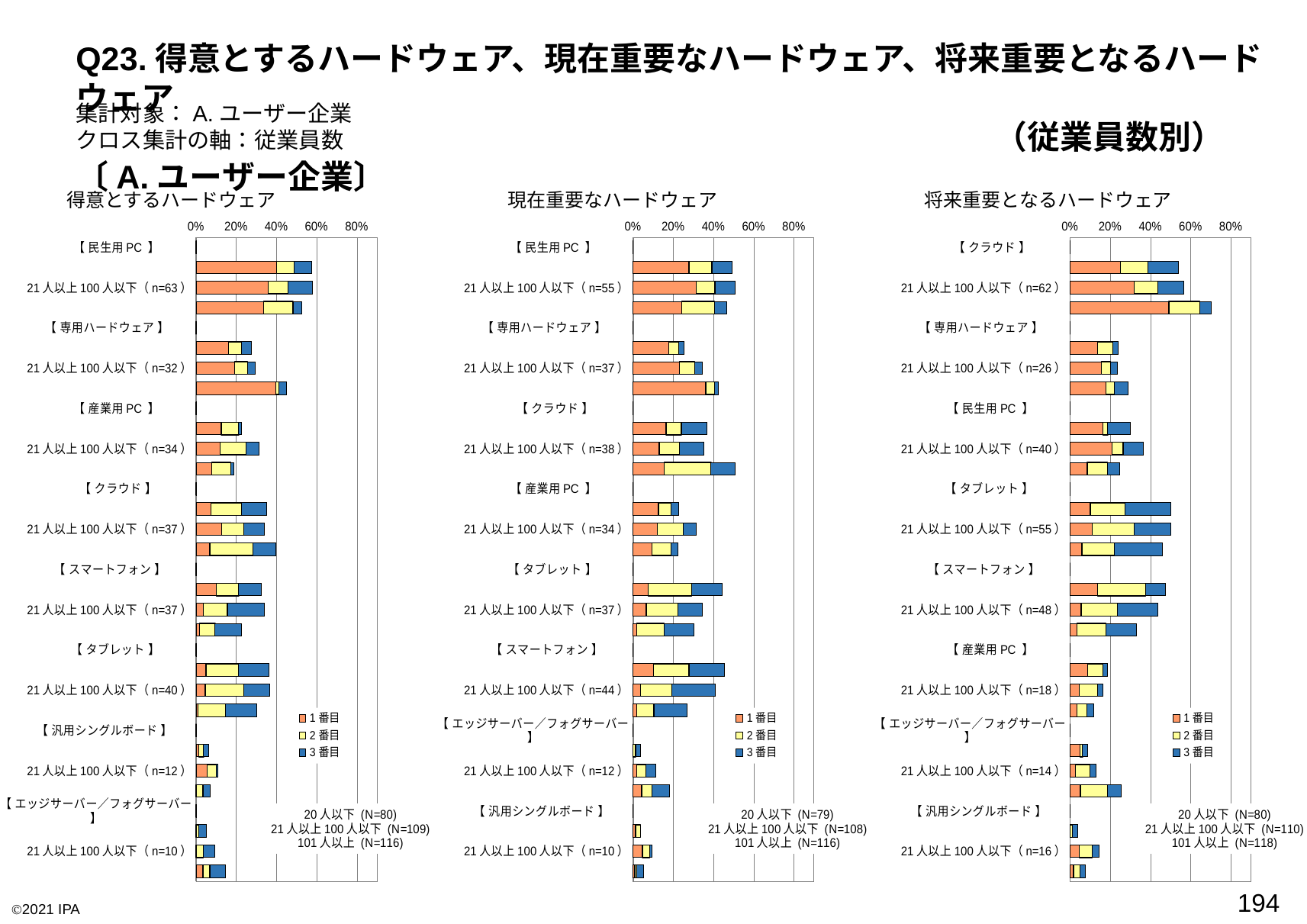

Q23.得意とするハードウェア、現在重要なハードウェア、将来重要となるハードウェア
　　　　　　　　　　　　　　　　　　　　　　　　　　　　（従業員数別） 〔A.ユーザー企業〕
集計対象：A.ユーザー企業
クロス集計の軸：従業員数
得意とするハードウェア
現在重要なハードウェア
将来重要となるハードウェア

### Chart:

| Category | 1番目 | 2番目 | 3番目 |
|---|---|---|---|
| 【 民生用PC 】           | 0.0 | 0.0 | 0.0 |
| 20人以下（n=46） | 0.4 | 0.0875 | 0.0875 |
| 21人以上100人以下（n=63） | 0.3577981651376147 | 0.10091743119266056 | 0.11926605504587157 |
| 101人以上（n=61） | 0.33620689655172414 | 0.14655172413793102 | 0.04310344827586207 |
| 【 専用ハードウェア 】        | 0.0 | 0.0 | 0.0 |
| 20人以下（n=22） | 0.1625 | 0.0625 | 0.05 |
| 21人以上100人以下（n=32） | 0.1926605504587156 | 0.06422018348623854 | 0.03669724770642202 |
| 101人以上（n=52） | 0.39655172413793105 | 0.017241379310344827 | 0.034482758620689655 |
| 【 産業用PC 】           | 0.0 | 0.0 | 0.0 |
| 20人以下（n=18） | 0.125 | 0.0875 | 0.0125 |
| 21人以上100人以下（n=34） | 0.11926605504587157 | 0.12844036697247707 | 0.06422018348623854 |
| 101人以上（n=22） | 0.07758620689655173 | 0.09482758620689655 | 0.017241379310344827 |
| 【 クラウド 】            | 0.0 | 0.0 | 0.0 |
| 20人以下（n=28） | 0.075 | 0.15 | 0.125 |
| 21人以上100人以下（n=37） | 0.12844036697247707 | 0.11009174311926606 | 0.10091743119266056 |
| 101人以上（n=46） | 0.06896551724137931 | 0.21551724137931033 | 0.11206896551724138 |
| 【 スマートフォン 】         | 0.0 | 0.0 | 0.0 |
| 20人以下（n=26） | 0.1 | 0.1125 | 0.1125 |
| 21人以上100人以下（n=37） | 0.03669724770642202 | 0.11926605504587157 | 0.1834862385321101 |
| 101人以上（n=26） | 0.017241379310344827 | 0.07758620689655173 | 0.12931034482758622 |
| 【 タブレット 】           | 0.0 | 0.0 | 0.0 |
| 20人以下（n=29） | 0.05 | 0.1625 | 0.15 |
| 21人以上100人以下（n=40） | 0.045871559633027525 | 0.1926605504587156 | 0.12844036697247707 |
| 101人以上（n=35） | 0.008620689655172414 | 0.13793103448275862 | 0.15517241379310345 |
| 【 汎用シングルボード 】       | 0.0 | 0.0 | 0.0 |
| 20人以下（n=5） | 0.0125 | 0.025 | 0.025 |
| 21人以上100人以下（n=12） | 0.05504587155963303 | 0.045871559633027525 | 0.009174311926605505 |
| 101人以上（n=8） | 0.0 | 0.034482758620689655 | 0.034482758620689655 |
| 【 エッジサーバー／フォグサーバー 】 | 0.0 | 0.0 | 0.0 |
| 20人以下（n=4） | 0.0 | 0.0125 | 0.0375 |
| 21人以上100人以下（n=10） | 0.0 | 0.03669724770642202 | 0.05504587155963303 |
| 101人以上（n=17） | 0.034482758620689655 | 0.034482758620689655 | 0.07758620689655173 |

### Chart:

| Category | 1番目 | 2番目 | 3番目 |
|---|---|---|---|
| 【 民生用PC 】           | 0.0 | 0.0 | 0.0 |
| 20人以下（n=39） | 0.27848101265822783 | 0.11392405063291139 | 0.10126582278481013 |
| 21人以上100人以下（n=55） | 0.3148148148148148 | 0.09259259259259259 | 0.10185185185185185 |
| 101人以上（n=54） | 0.2413793103448276 | 0.16379310344827586 | 0.0603448275862069 |
| 【 専用ハードウェア 】        | 0.0 | 0.0 | 0.0 |
| 20人以下（n=20） | 0.17721518987341772 | 0.05063291139240506 | 0.02531645569620253 |
| 21人以上100人以下（n=37） | 0.23148148148148148 | 0.07407407407407407 | 0.037037037037037035 |
| 101人以上（n=49） | 0.3620689655172414 | 0.04310344827586207 | 0.017241379310344827 |
| 【 クラウド 】            | 0.0 | 0.0 | 0.0 |
| 20人以下（n=29） | 0.16455696202531644 | 0.0759493670886076 | 0.12658227848101267 |
| 21人以上100人以下（n=38） | 0.12962962962962962 | 0.10185185185185185 | 0.12037037037037036 |
| 101人以上（n=59） | 0.15517241379310345 | 0.23275862068965517 | 0.1206896551724138 |
| 【 産業用PC 】           | 0.0 | 0.0 | 0.0 |
| 20人以下（n=18） | 0.12658227848101267 | 0.06329113924050633 | 0.0379746835443038 |
| 21人以上100人以下（n=34） | 0.12037037037037036 | 0.12962962962962962 | 0.06481481481481481 |
| 101人以上（n=26） | 0.09482758620689655 | 0.09482758620689655 | 0.034482758620689655 |
| 【 タブレット 】           | 0.0 | 0.0 | 0.0 |
| 20人以下（n=35） | 0.0759493670886076 | 0.21518987341772153 | 0.1518987341772152 |
| 21人以上100人以下（n=37） | 0.06481481481481481 | 0.1574074074074074 | 0.12037037037037036 |
| 101人以上（n=35） | 0.017241379310344827 | 0.13793103448275862 | 0.14655172413793102 |
| 【 スマートフォン 】         | 0.0 | 0.0 | 0.0 |
| 20人以下（n=36） | 0.10126582278481013 | 0.17721518987341772 | 0.17721518987341772 |
| 21人以上100人以下（n=44） | 0.037037037037037035 | 0.1574074074074074 | 0.21296296296296297 |
| 101人以上（n=31） | 0.017241379310344827 | 0.08620689655172414 | 0.16379310344827586 |
| 【 エッジサーバー／フォグサーバー 】 | 0.0 | 0.0 | 0.0 |
| 20人以下（n=3） | 0.0 | 0.012658227848101266 | 0.02531645569620253 |
| 21人以上100人以下（n=12） | 0.018518518518518517 | 0.046296296296296294 | 0.046296296296296294 |
| 101人以上（n=21） | 0.04310344827586207 | 0.05172413793103448 | 0.08620689655172414 |
| 【 汎用シングルボード 】       | 0.0 | 0.0 | 0.0 |
| 20人以下（n=3） | 0.012658227848101266 | 0.02531645569620253 | 0.0 |
| 21人以上100人以下（n=10） | 0.046296296296296294 | 0.037037037037037035 | 0.009259259259259259 |
| 101人以上（n=6） | 0.008620689655172414 | 0.008620689655172414 | 0.034482758620689655 |

### Chart:

| Category | 1番目 | 2番目 | 3番目 |
|---|---|---|---|
| 【 クラウド 】            | 0.0 | 0.0 | 0.0 |
| 20人以下（n=43） | 0.25 | 0.1375 | 0.15 |
| 21人以上100人以下（n=62） | 0.3181818181818182 | 0.11818181818181818 | 0.12727272727272726 |
| 101人以上（n=83） | 0.4915254237288136 | 0.15254237288135594 | 0.059322033898305086 |
| 【 専用ハードウェア 】        | 0.0 | 0.0 | 0.0 |
| 20人以下（n=19） | 0.1375 | 0.075 | 0.025 |
| 21人以上100人以下（n=26） | 0.15454545454545454 | 0.045454545454545456 | 0.03636363636363636 |
| 101人以上（n=34） | 0.17796610169491525 | 0.0423728813559322 | 0.06779661016949153 |
| 【 民生用PC 】           | 0.0 | 0.0 | 0.0 |
| 20人以下（n=24） | 0.1625 | 0.025 | 0.1125 |
| 21人以上100人以下（n=40） | 0.20909090909090908 | 0.05454545454545454 | 0.1 |
| 101人以上（n=29） | 0.0847457627118644 | 0.1016949152542373 | 0.059322033898305086 |
| 【 タブレット 】           | 0.0 | 0.0 | 0.0 |
| 20人以下（n=40） | 0.1 | 0.175 | 0.225 |
| 21人以上100人以下（n=55） | 0.10909090909090909 | 0.20909090909090908 | 0.18181818181818182 |
| 101人以上（n=54） | 0.059322033898305086 | 0.16101694915254236 | 0.23728813559322035 |
| 【 スマートフォン 】         | 0.0 | 0.0 | 0.0 |
| 20人以下（n=38） | 0.1375 | 0.2375 | 0.1 |
| 21人以上100人以下（n=48） | 0.05454545454545454 | 0.18181818181818182 | 0.2 |
| 101人以上（n=39） | 0.03389830508474576 | 0.1440677966101695 | 0.15254237288135594 |
| 【 産業用PC 】           | 0.0 | 0.0 | 0.0 |
| 20人以下（n=15） | 0.0875 | 0.075 | 0.025 |
| 21人以上100人以下（n=18） | 0.045454545454545456 | 0.09090909090909091 | 0.02727272727272727 |
| 101人以上（n=14） | 0.03389830508474576 | 0.05084745762711865 | 0.03389830508474576 |
| 【 エッジサーバー／フォグサーバー 】 | 0.0 | 0.0 | 0.0 |
| 20人以下（n=7） | 0.05 | 0.0125 | 0.025 |
| 21人以上100人以下（n=14） | 0.02727272727272727 | 0.07272727272727272 | 0.02727272727272727 |
| 101人以上（n=30） | 0.05084745762711865 | 0.13559322033898305 | 0.06779661016949153 |
| 【 汎用シングルボード 】       | 0.0 | 0.0 | 0.0 |
| 20人以下（n=3） | 0.0 | 0.0125 | 0.025 |
| 21人以上100人以下（n=16） | 0.045454545454545456 | 0.06363636363636363 | 0.03636363636363636 |
| 101人以上（n=9） | 0.01694915254237288 | 0.03389830508474576 | 0.025423728813559324 |